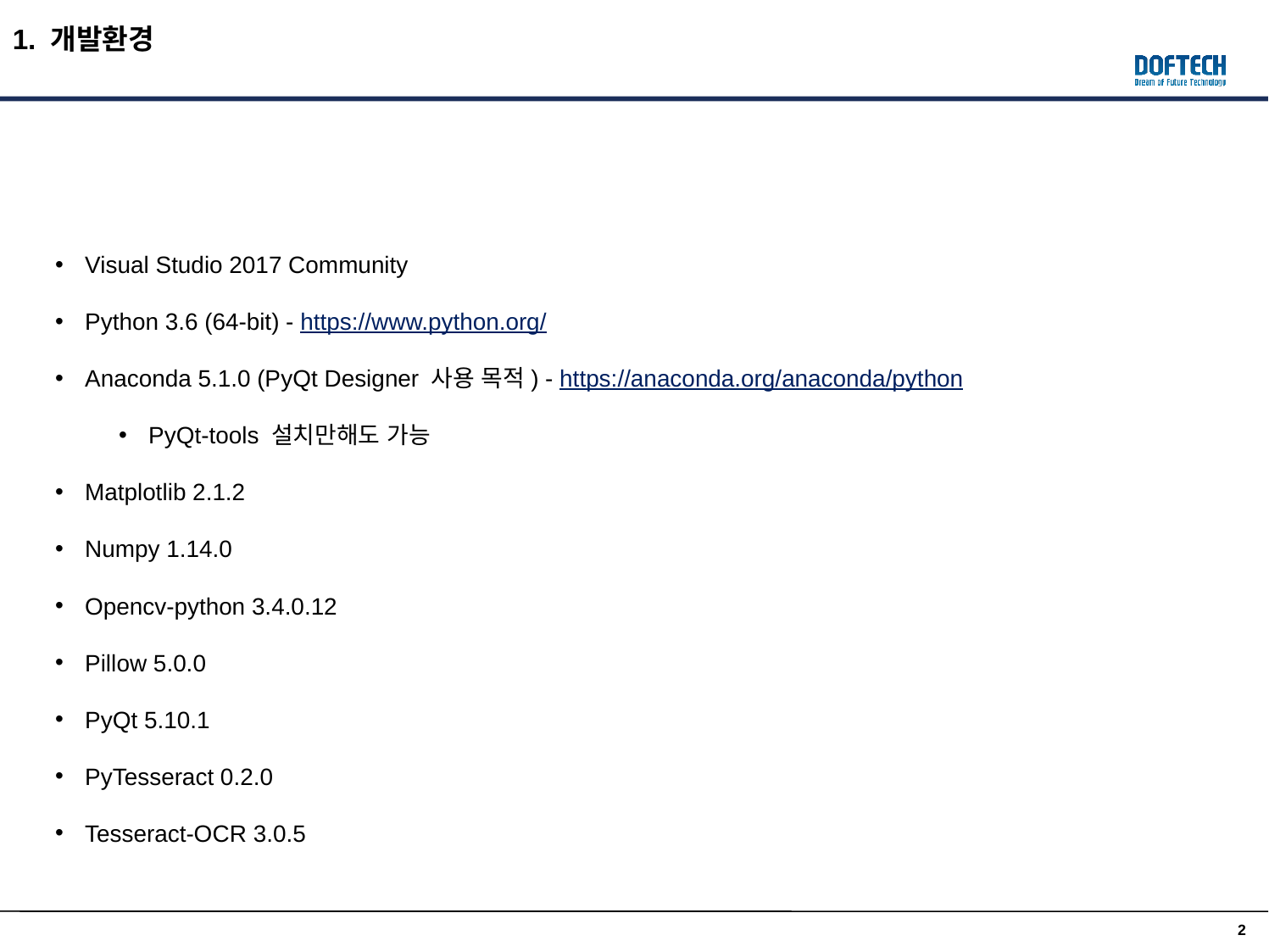

1. 개발환경
인식 절차
Visual Studio 2017 Community
Python 3.6 (64-bit) - https://www.python.org/
Anaconda 5.1.0 (PyQt Designer 사용 목적) - https://anaconda.org/anaconda/python
PyQt-tools 설치만해도 가능
Matplotlib 2.1.2
Numpy 1.14.0
Opencv-python 3.4.0.12
Pillow 5.0.0
PyQt 5.10.1
PyTesseract 0.2.0
Tesseract-OCR 3.0.5